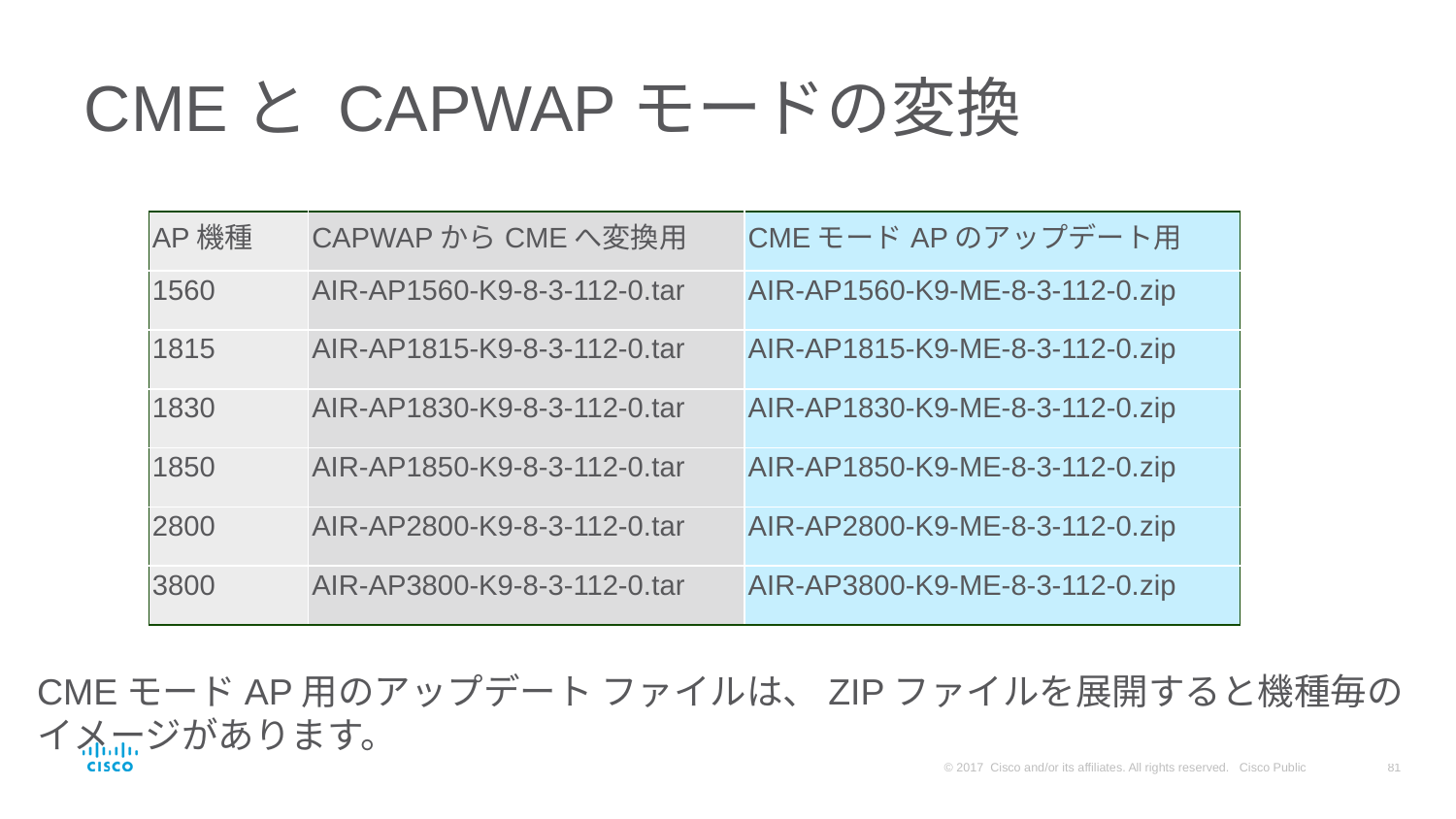

# CMEと CAPWAPモードの変換
| AP機種 | CAPWAPからCMEへ変換用 | CMEモードAPのアップデート用 |
| --- | --- | --- |
| 1560 | AIR-AP1560-K9-8-3-112-0.tar | AIR-AP1560-K9-ME-8-3-112-0.zip |
| 1815 | AIR-AP1815-K9-8-3-112-0.tar | AIR-AP1815-K9-ME-8-3-112-0.zip |
| 1830 | AIR-AP1830-K9-8-3-112-0.tar | AIR-AP1830-K9-ME-8-3-112-0.zip |
| 1850 | AIR-AP1850-K9-8-3-112-0.tar | AIR-AP1850-K9-ME-8-3-112-0.zip |
| 2800 | AIR-AP2800-K9-8-3-112-0.tar | AIR-AP2800-K9-ME-8-3-112-0.zip |
| 3800 | AIR-AP3800-K9-8-3-112-0.tar | AIR-AP3800-K9-ME-8-3-112-0.zip |
CMEモードAP用のアップデート ファイルは、ZIPファイルを展開すると機種毎の
イメージがあります。